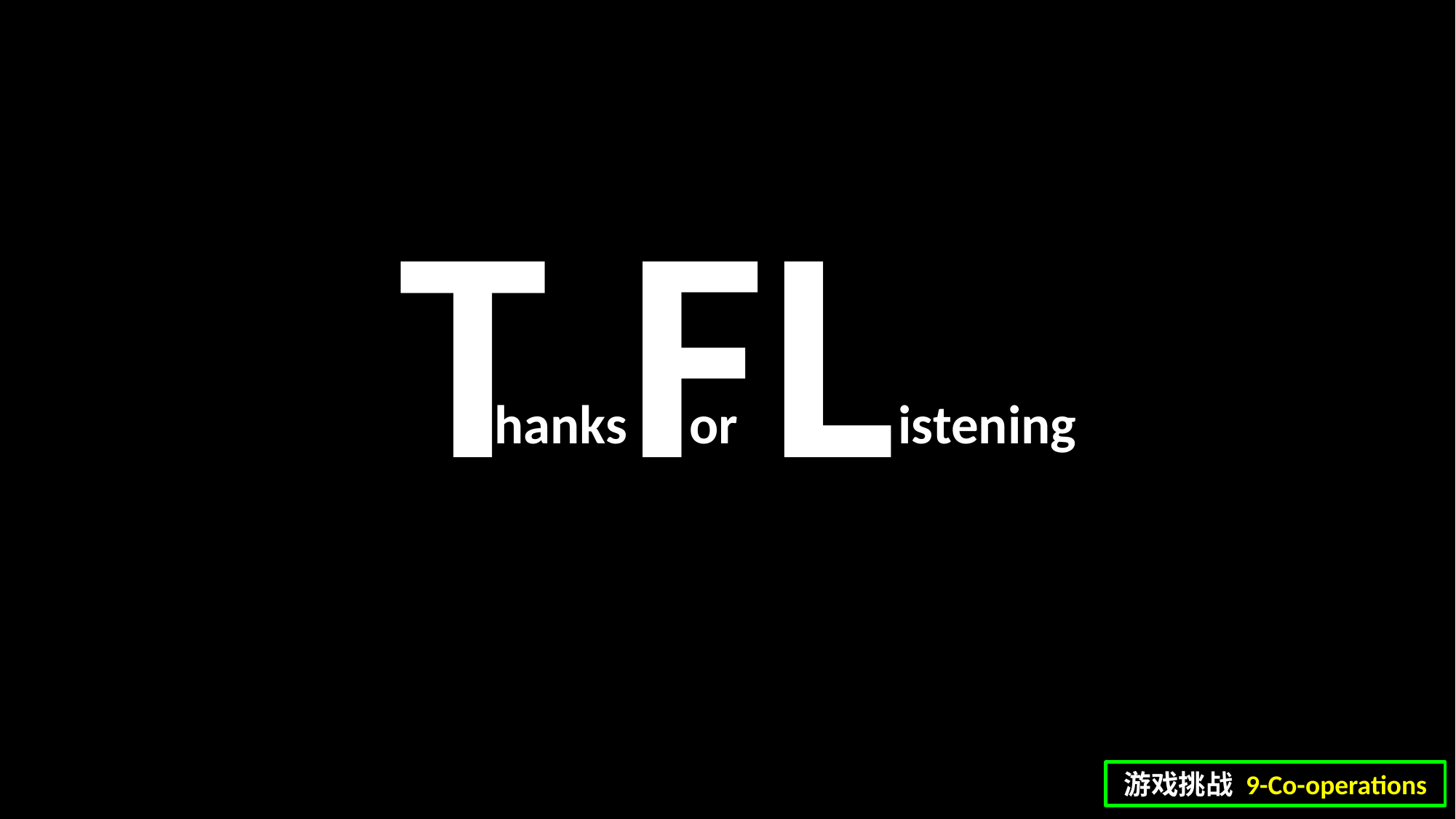

T
F
L
# hanks     or             istening
游戏挑战 9-Co-operations